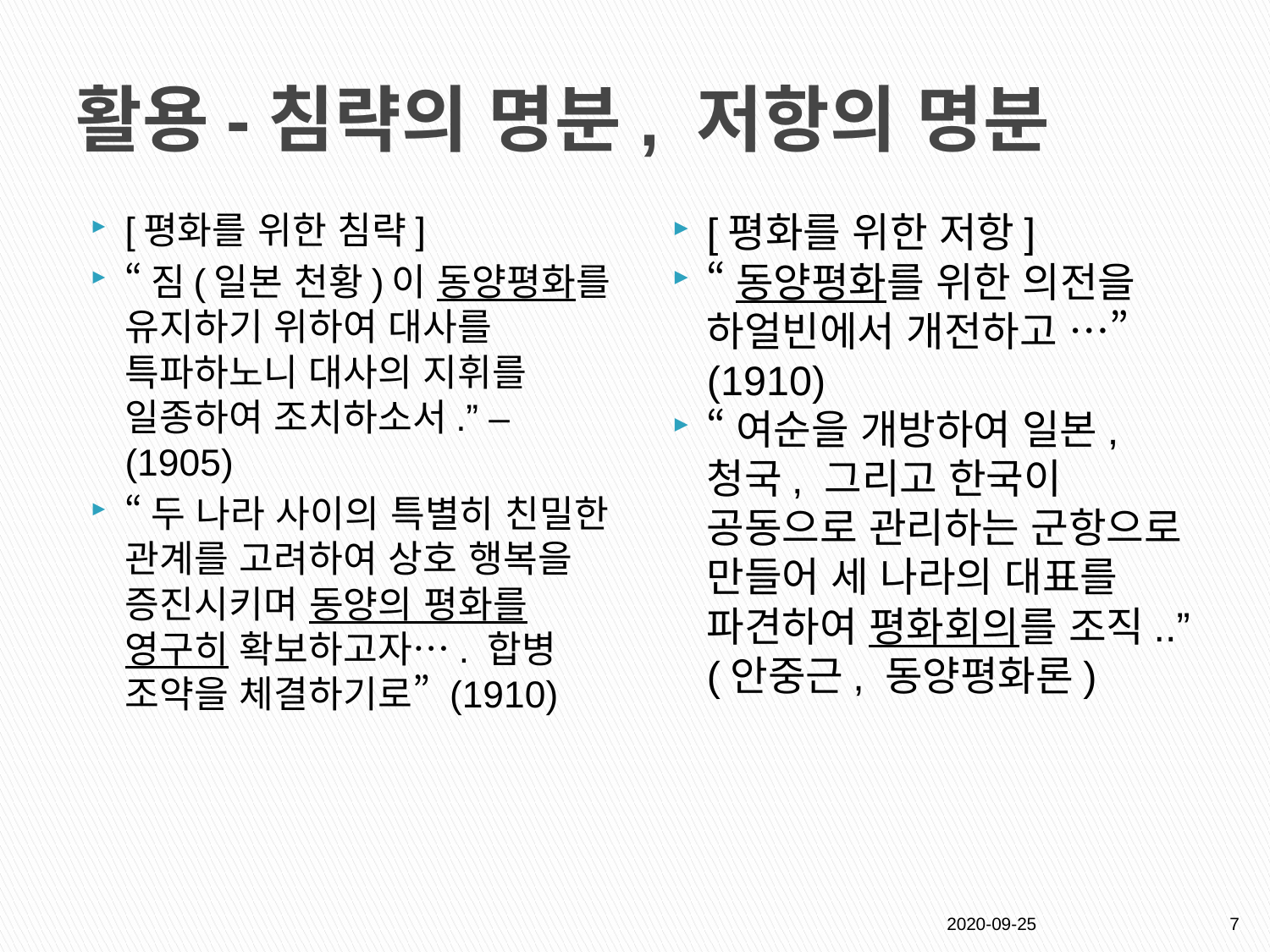

# 활용-침략의 명분, 저항의 명분
[평화를 위한 침략]
“짐(일본 천황)이 동양평화를 유지하기 위하여 대사를 특파하노니 대사의 지휘를 일종하여 조치하소서.” – (1905)
“두 나라 사이의 특별히 친밀한 관계를 고려하여 상호 행복을 증진시키며 동양의 평화를 영구히 확보하고자…. 합병 조약을 체결하기로” (1910)
[평화를 위한 저항]
“동양평화를 위한 의전을 하얼빈에서 개전하고 …” (1910)
“여순을 개방하여 일본,청국, 그리고 한국이 공동으로 관리하는 군항으로 만들어 세 나라의 대표를 파견하여 평화회의를 조직..” (안중근, 동양평화론)

2020-09-25
7